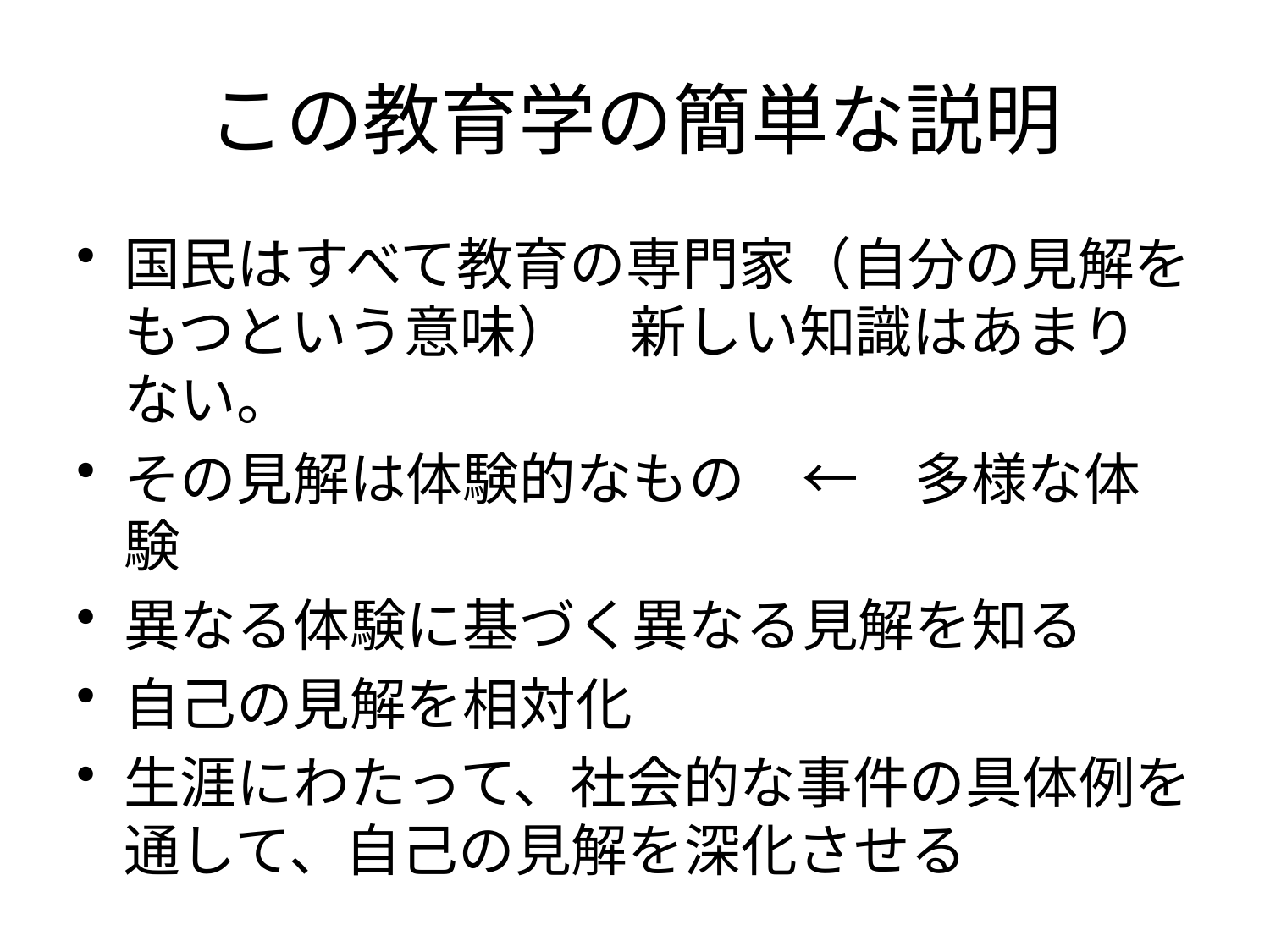

# この教育学の簡単な説明
国民はすべて教育の専門家（自分の見解をもつという意味）　新しい知識はあまりない。
その見解は体験的なもの　←　多様な体験
異なる体験に基づく異なる見解を知る
自己の見解を相対化
生涯にわたって、社会的な事件の具体例を通して、自己の見解を深化させる